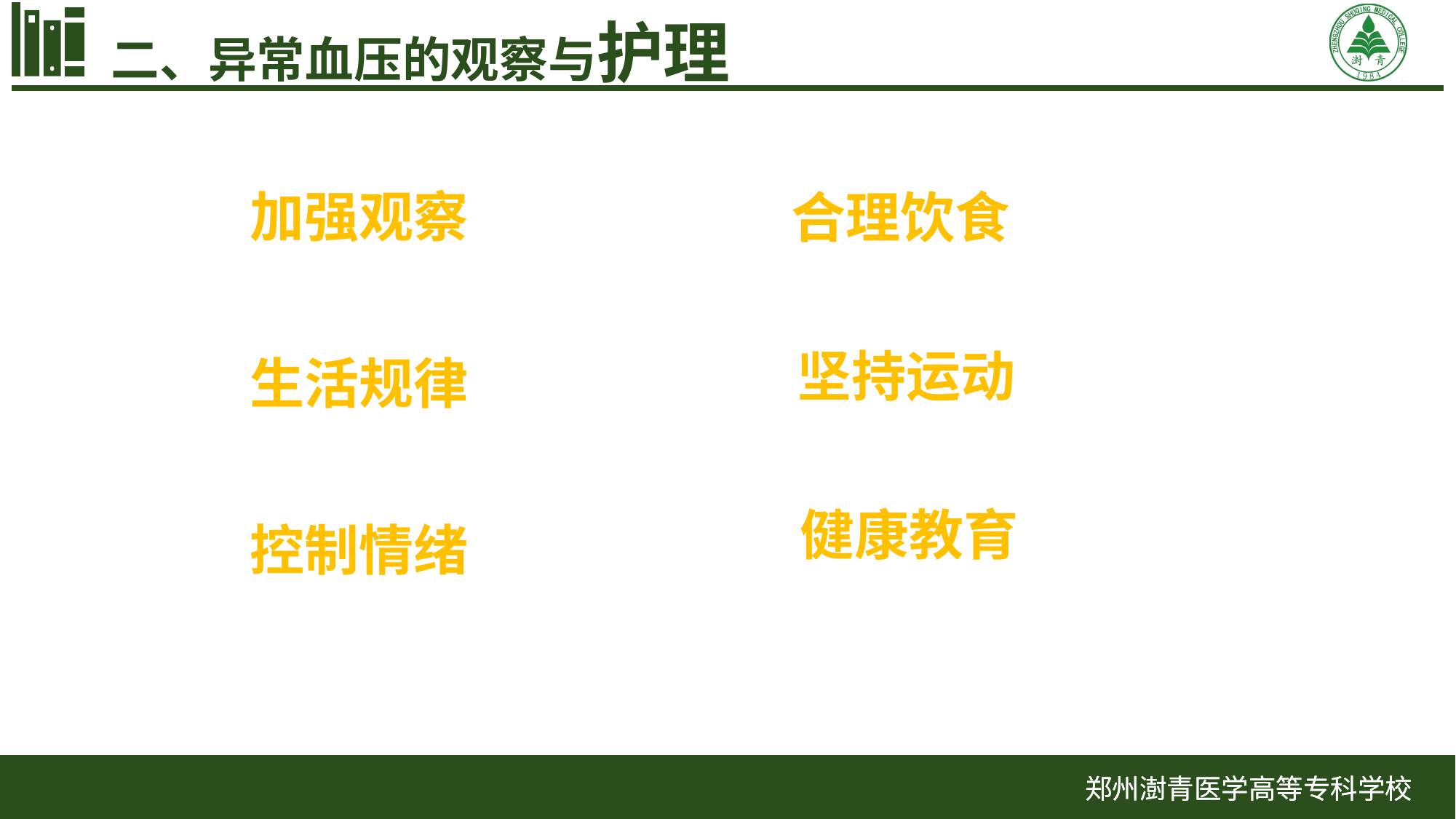

二、异常血压的观察与护理
加强观察
合理饮食
坚持运动
生活规律
健康教育
控制情绪